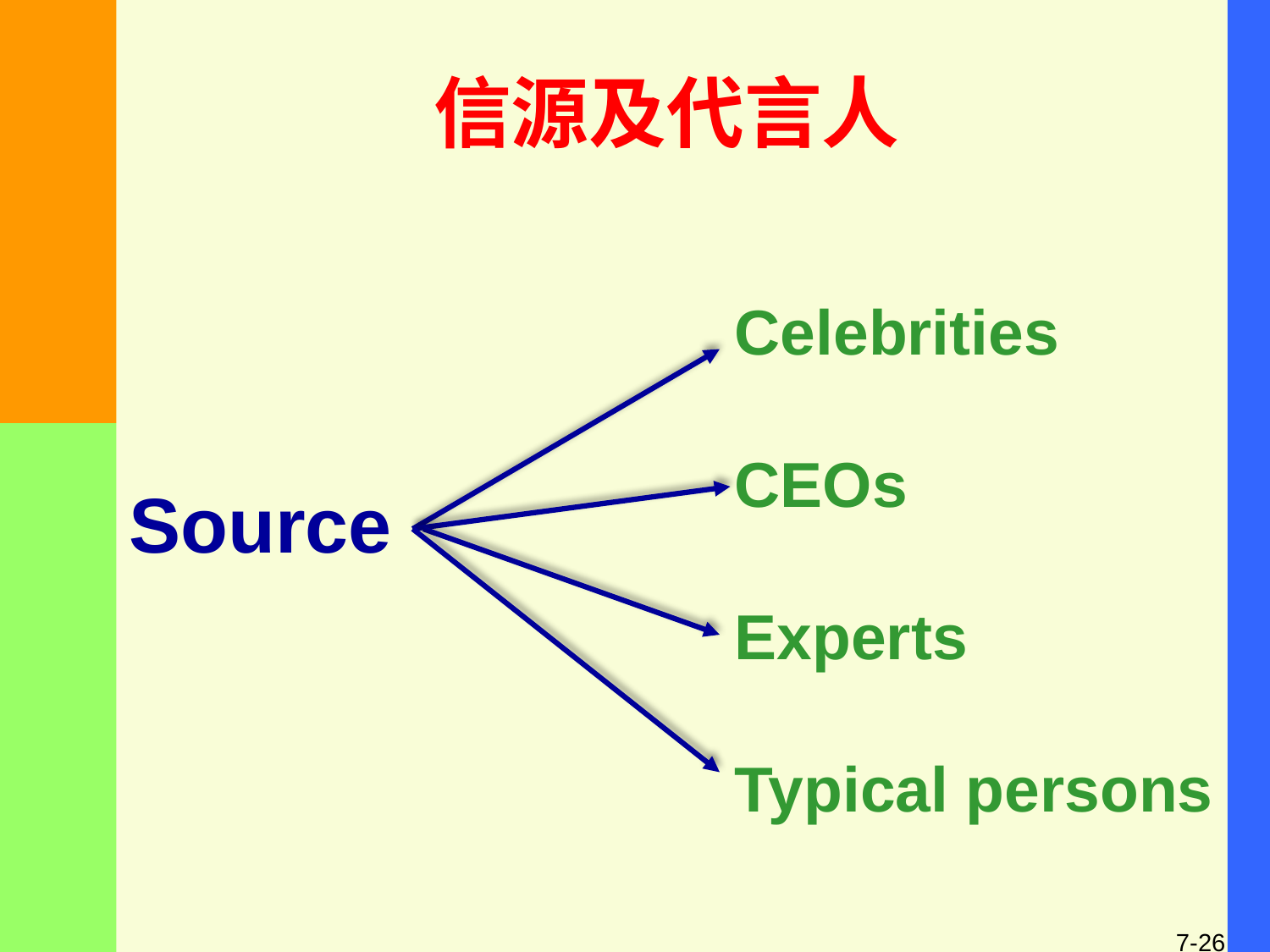

# 信源及代言人
Celebrities

CEOs

Experts

Typical persons

Source

7-26